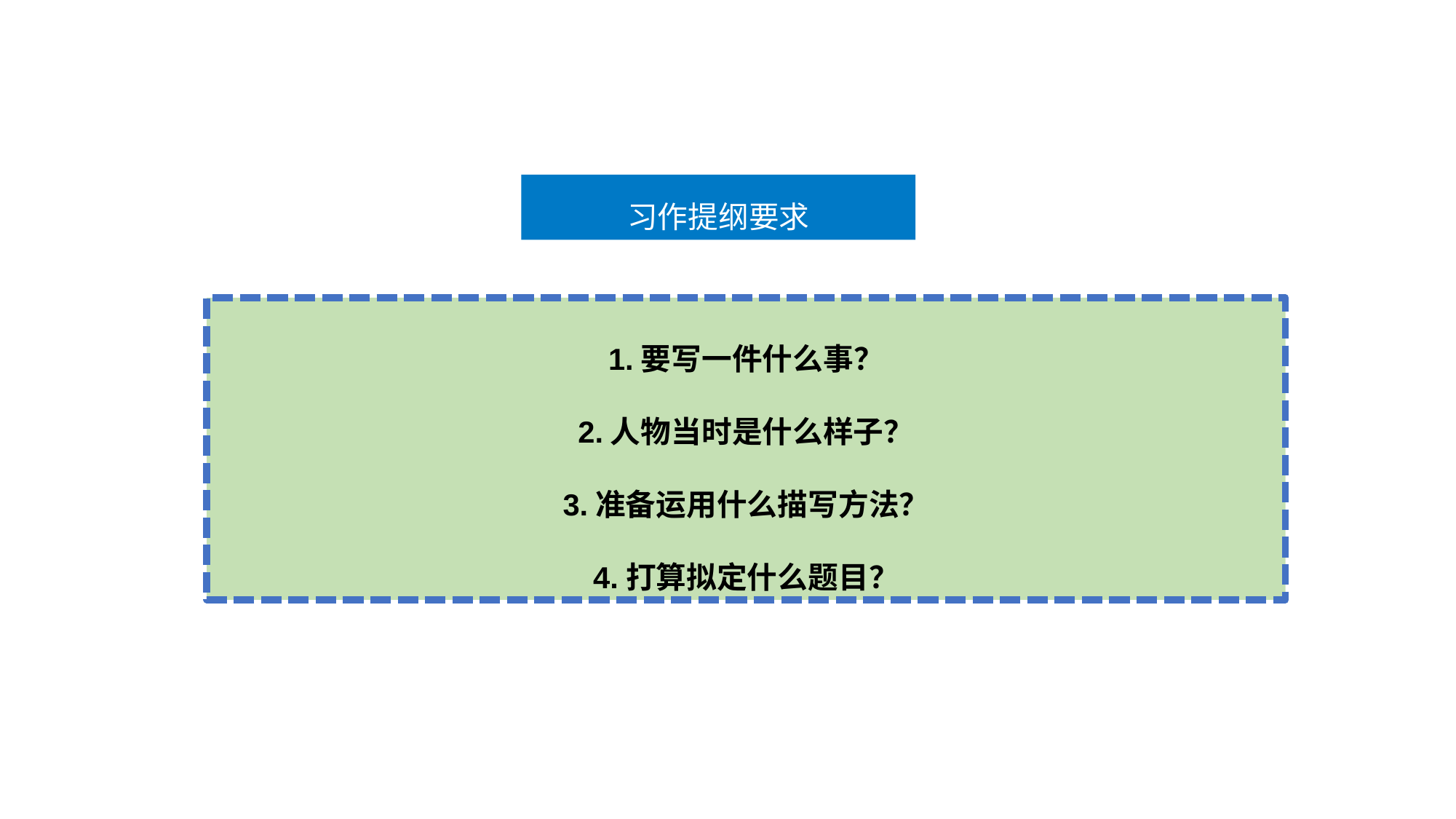

习作提纲要求
1.要写一件什么事？
2.人物当时是什么样子？
3.准备运用什么描写方法？
4.打算拟定什么题目？